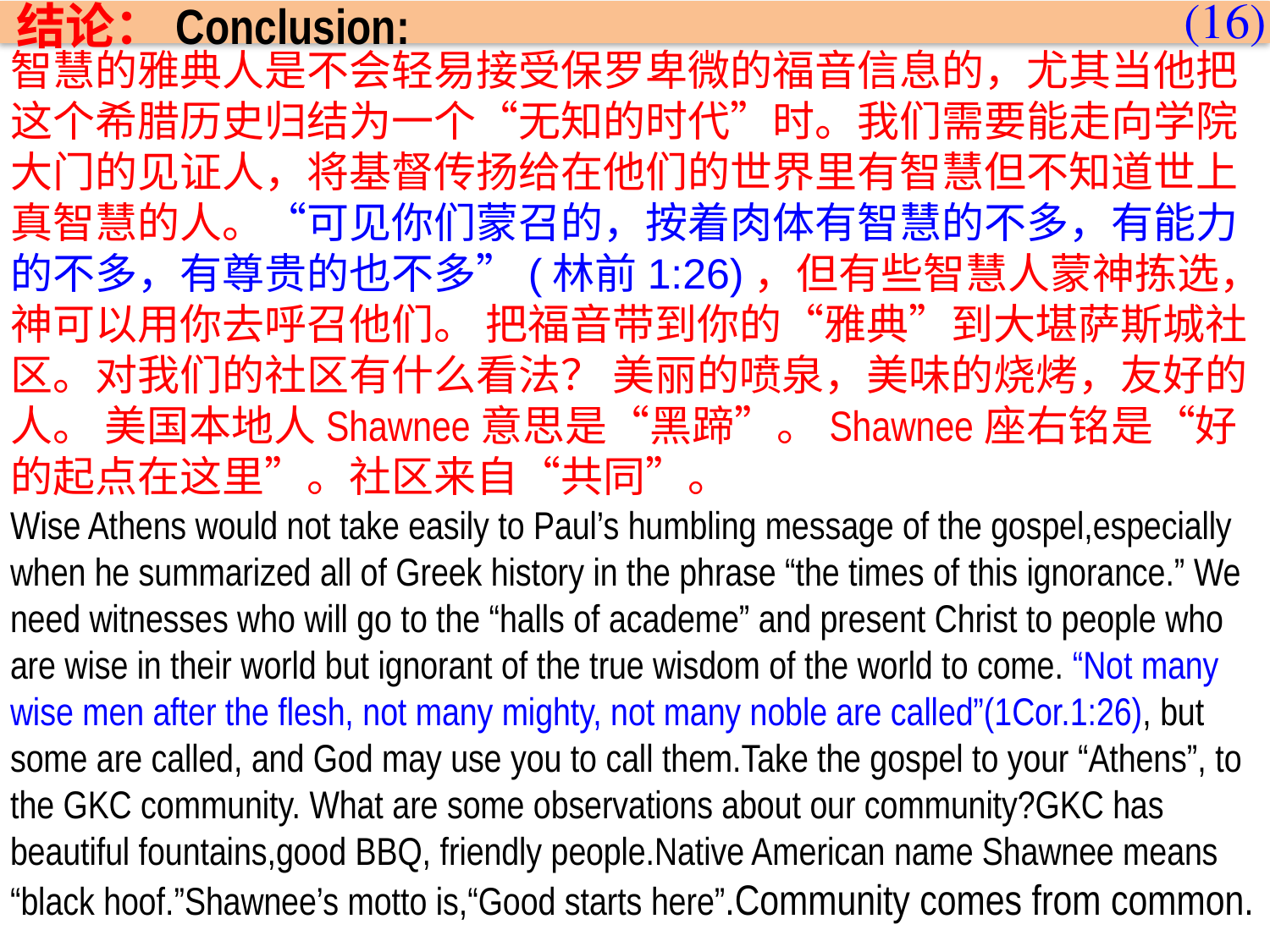

(16)
结论：Conclusion:

智慧的雅典人是不会轻易接受保罗卑微的福音信息的，尤其当他把这个希腊历史归结为一个“无知的时代”时。我们需要能走向学院大门的见证人，将基督传扬给在他们的世界里有智慧但不知道世上真智慧的人。“可见你们蒙召的，按着肉体有智慧的不多，有能力的不多，有尊贵的也不多”(林前1:26)，但有些智慧人蒙神拣选，神可以用你去呼召他们。 把福音带到你的“雅典”到大堪萨斯城社区。对我们的社区有什么看法？ 美丽的喷泉，美味的烧烤，友好的人。 美国本地人Shawnee意思是“黑蹄”。Shawnee座右铭是“好的起点在这里”。社区来自“共同”。
Wise Athens would not take easily to Paul’s humbling message of the gospel,especially when he summarized all of Greek history in the phrase “the times of this ignorance.” We need witnesses who will go to the “halls of academe” and present Christ to people who are wise in their world but ignorant of the true wisdom of the world to come. “Not many wise men after the flesh, not many mighty, not many noble are called”(1Cor.1:26), but some are called, and God may use you to call them.Take the gospel to your “Athens”, to the GKC community. What are some observations about our community?GKC has beautiful fountains,good BBQ, friendly people.Native American name Shawnee means “black hoof.”Shawnee’s motto is,“Good starts here”.Community comes from common.